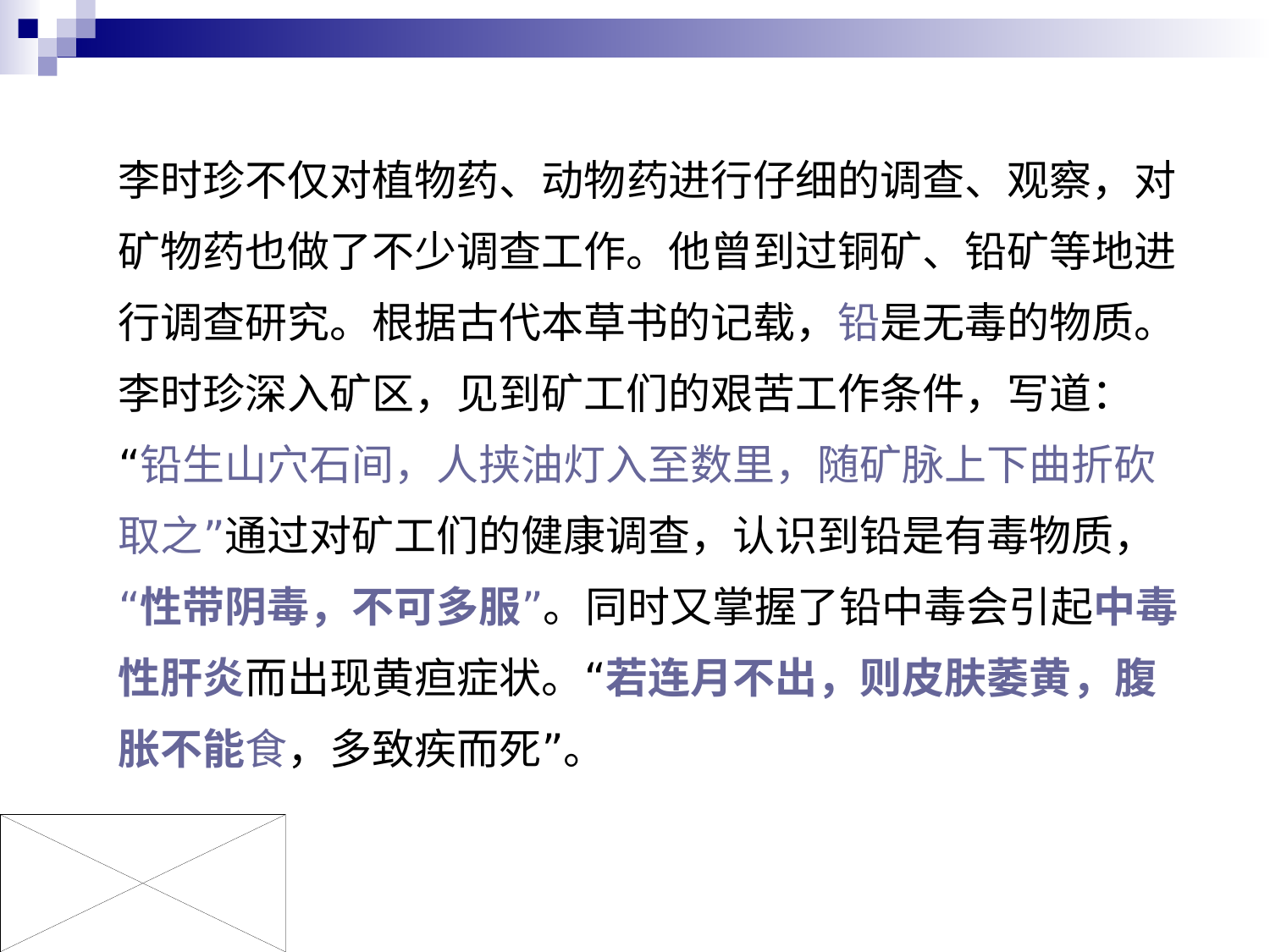

李时珍不仅对植物药、动物药进行仔细的调查、观察，对矿物药也做了不少调查工作。他曾到过铜矿、铅矿等地进行调查研究。根据古代本草书的记载，铅是无毒的物质。李时珍深入矿区，见到矿工们的艰苦工作条件，写道：“铅生山穴石间，人挟油灯入至数里，随矿脉上下曲折砍取之”通过对矿工们的健康调查，认识到铅是有毒物质，“性带阴毒，不可多服”。同时又掌握了铅中毒会引起中毒性肝炎而出现黄疸症状。“若连月不出，则皮肤萎黄，腹胀不能食，多致疾而死”。